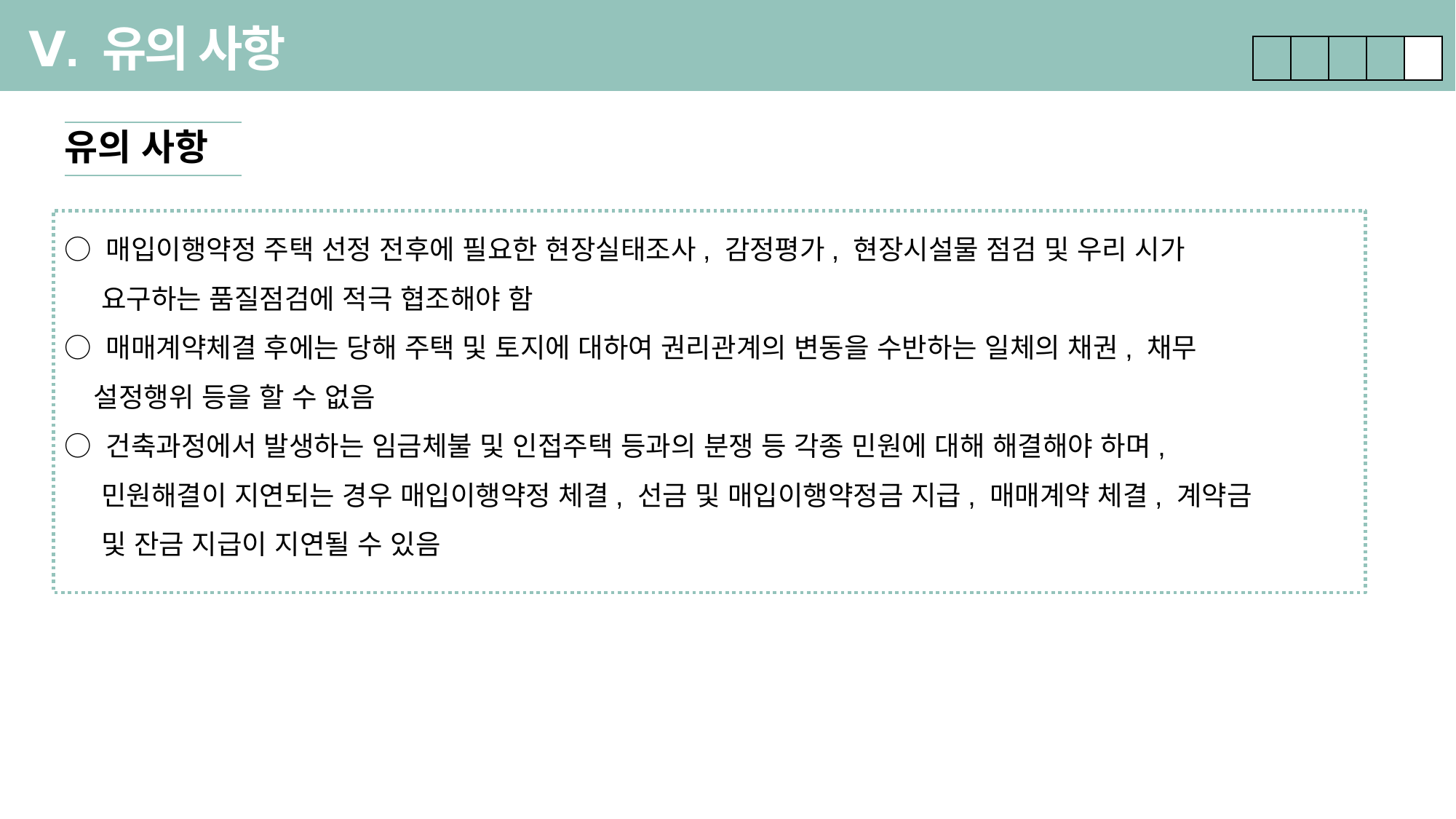

Ⅴ. 유의 사항
|  |  |  |  |  |
| --- | --- | --- | --- | --- |
유의 사항
○ 매입이행약정 주택 선정 전후에 필요한 현장실태조사, 감정평가, 현장시설물 점검 및 우리 시가
    요구하는 품질점검에 적극 협조해야 함
○ 매매계약체결 후에는 당해 주택 및 토지에 대하여 권리관계의 변동을 수반하는 일체의 채권, 채무
   설정행위 등을 할 수 없음
○ 건축과정에서 발생하는 임금체불 및 인접주택 등과의 분쟁 등 각종 민원에 대해 해결해야 하며,
    민원해결이 지연되는 경우 매입이행약정 체결, 선금 및 매입이행약정금 지급, 매매계약 체결, 계약금
    및 잔금 지급이 지연될 수 있음